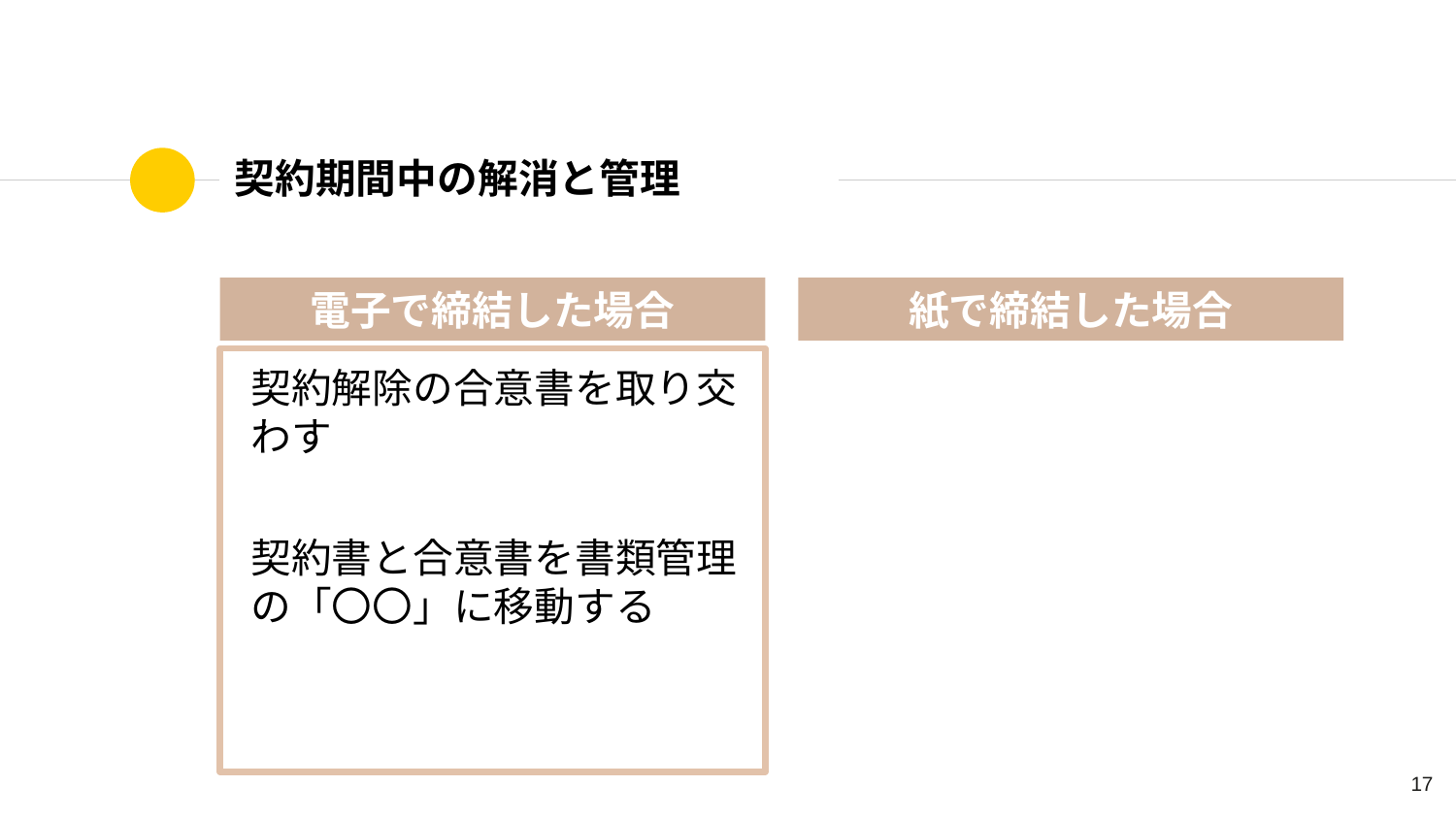

# 契約期間中の解消と管理
電子で締結した場合
紙で締結した場合
契約解除の合意書を取り交わす

契約書と合意書を書類管理の「〇〇」に移動する

17